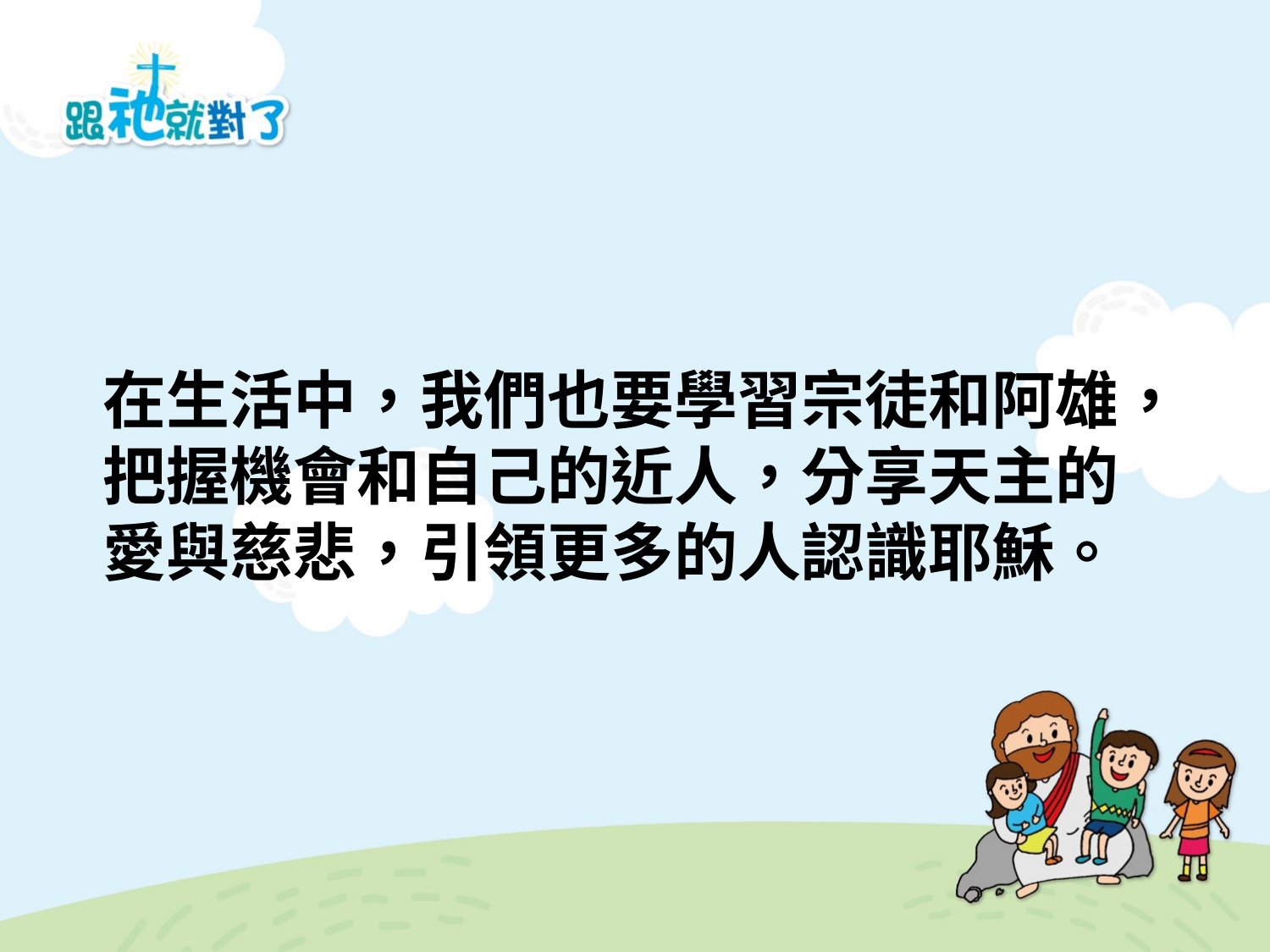

在生活中，我們也要學習宗徒和阿雄，把握機會和自己的近人，分享天主的愛與慈悲，引領更多的人認識耶穌。